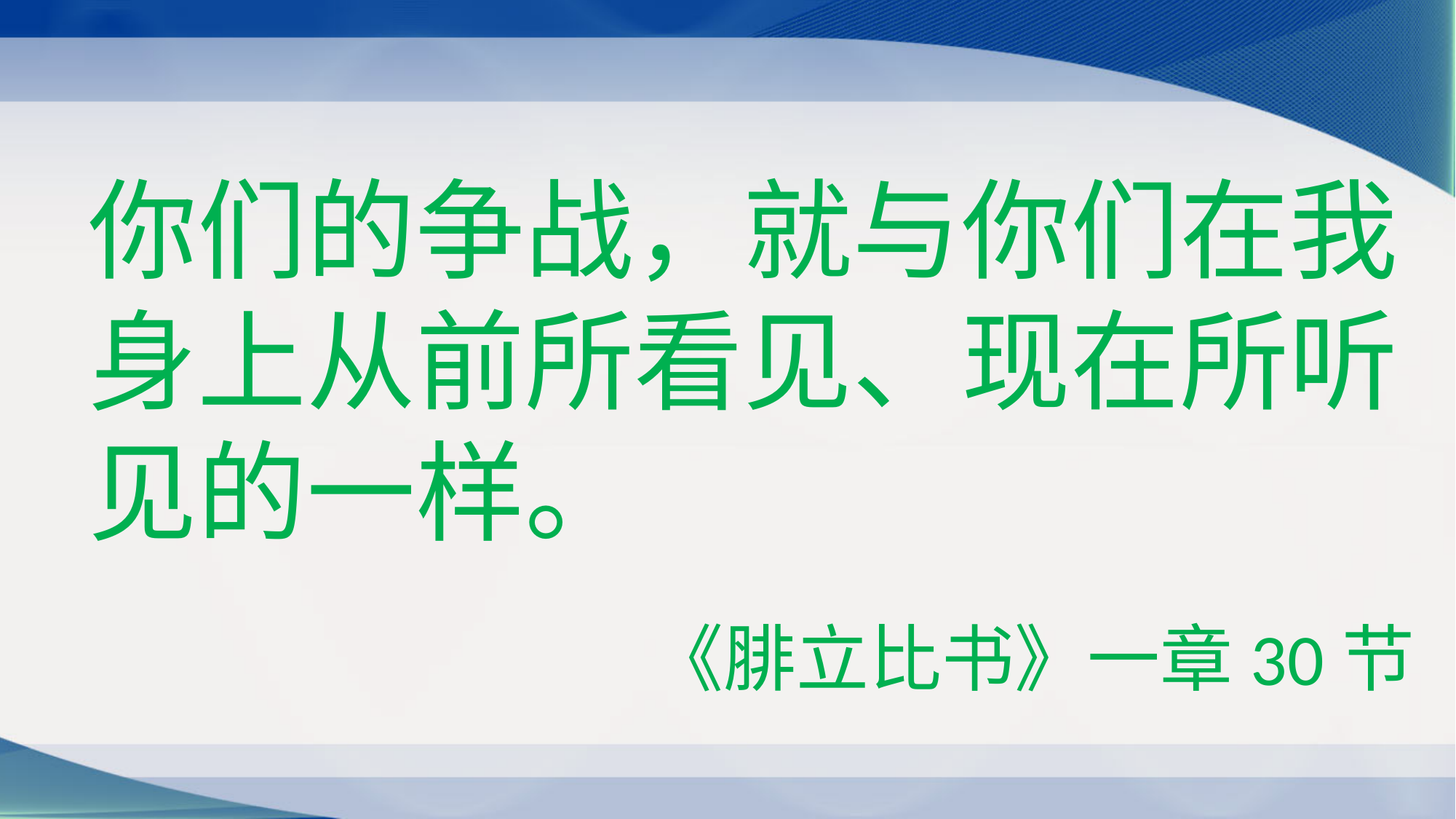

你们的争战，就与你们在我身上从前所看见、现在所听见的一样。
                      《腓立比书》一章30节